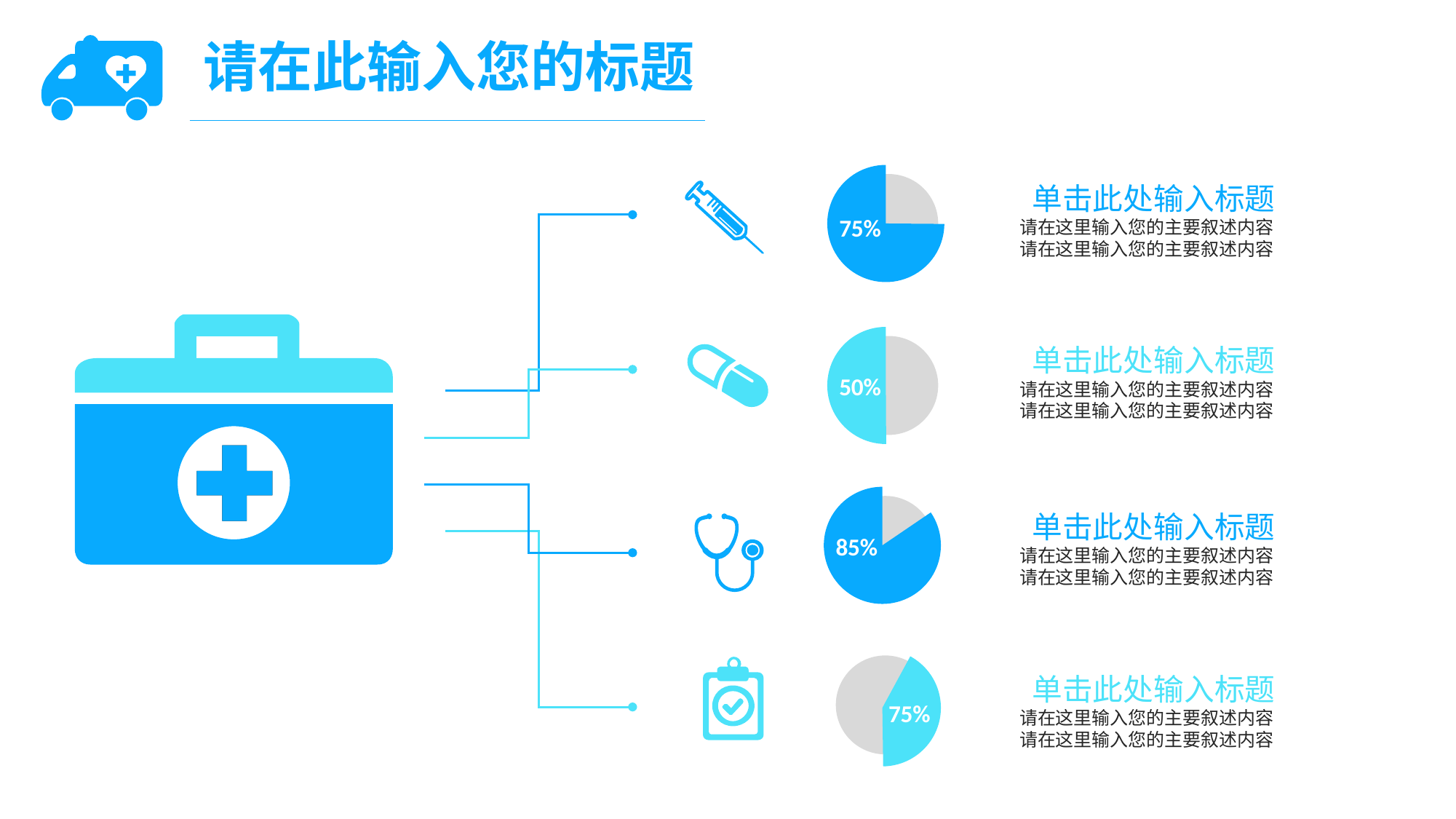

请在此输入您的标题

75%
 单击此处输入标题
请在这里输入您的主要叙述内容
请在这里输入您的主要叙述内容

50%
 单击此处输入标题
请在这里输入您的主要叙述内容
请在这里输入您的主要叙述内容

85%
 单击此处输入标题
请在这里输入您的主要叙述内容
请在这里输入您的主要叙述内容

75%

 单击此处输入标题
请在这里输入您的主要叙述内容
请在这里输入您的主要叙述内容